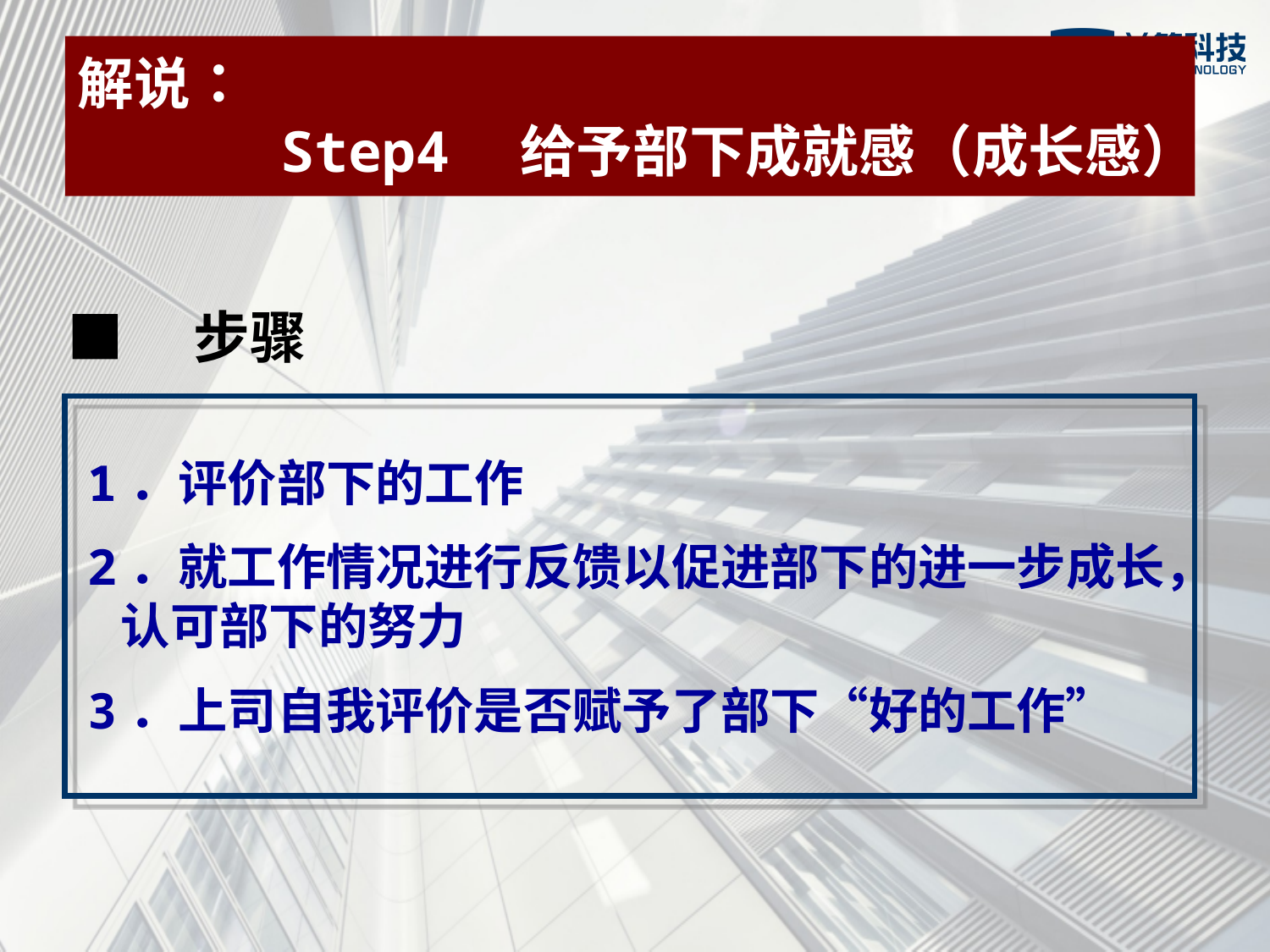

解说：
      Step4　给予部下成就感（成长感）
■　步骤

1．评价部下的工作
2．就工作情况进行反馈以促进部下的进一步成长，
   认可部下的努力
3．上司自我评价是否赋予了部下“好的工作”